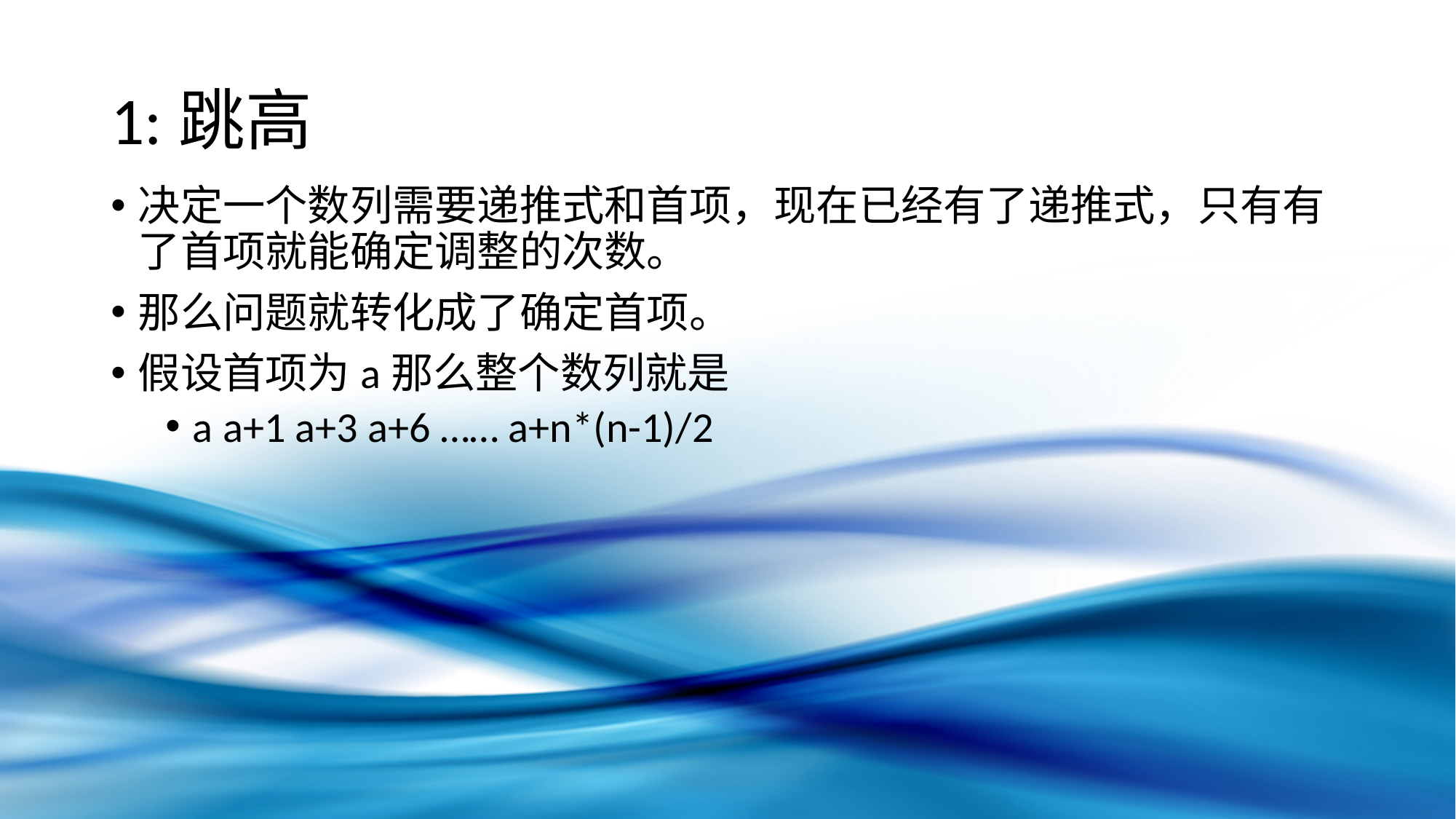

# 1:跳高
决定一个数列需要递推式和首项，现在已经有了递推式，只有有了首项就能确定调整的次数。
那么问题就转化成了确定首项。
假设首项为a那么整个数列就是
a a+1 a+3 a+6 …… a+n*(n-1)/2